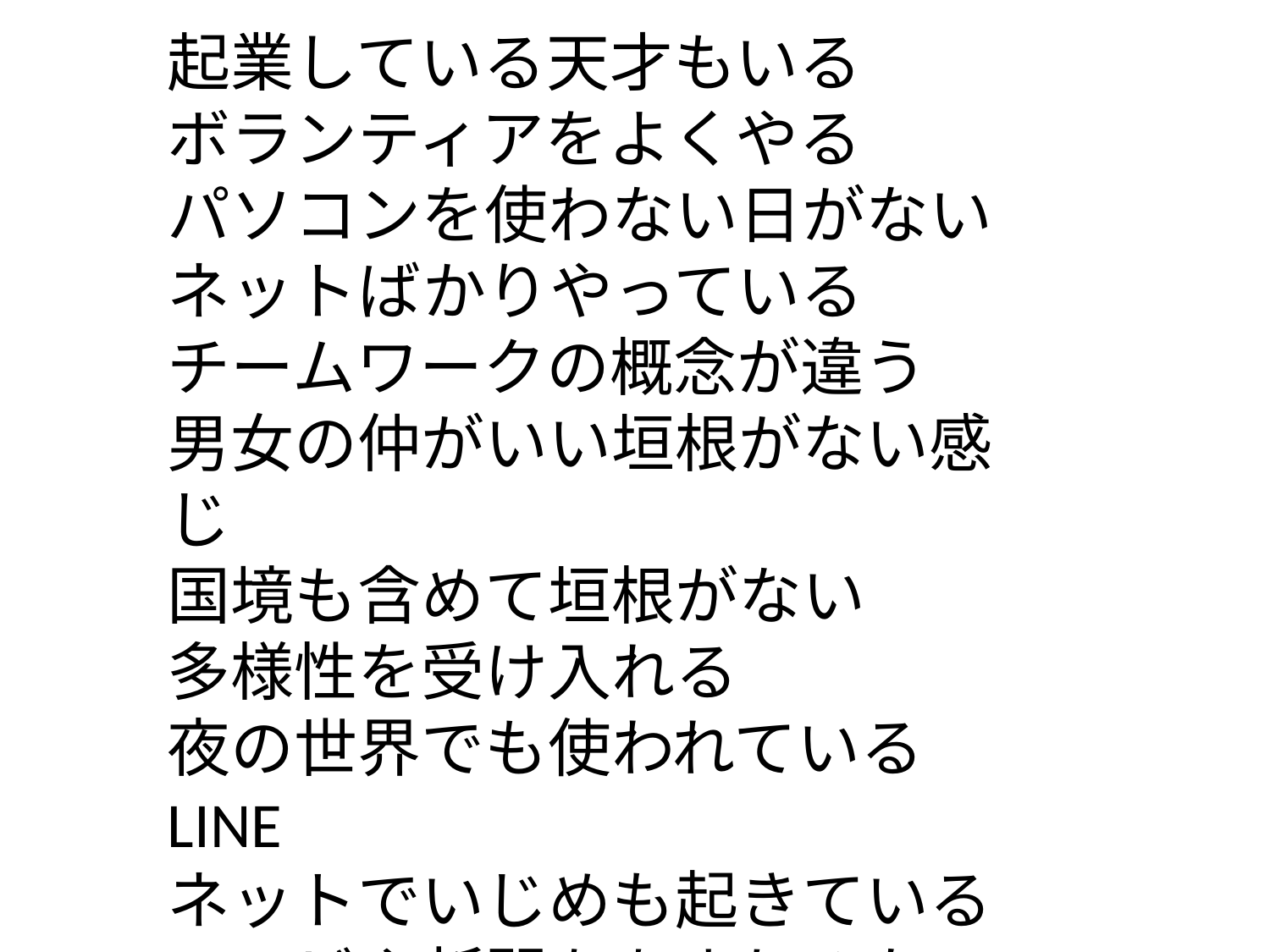

起業している天才もいる
ボランティアをよくやる
パソコンを使わない日がない
ネットばかりやっている
チームワークの概念が違う
男女の仲がいい垣根がない感じ
国境も含めて垣根がない
多様性を受け入れる
夜の世界でも使われているLINE
ネットでいじめも起きている
テレビや新聞をあまりみない
知識の偏りがある　常識とか